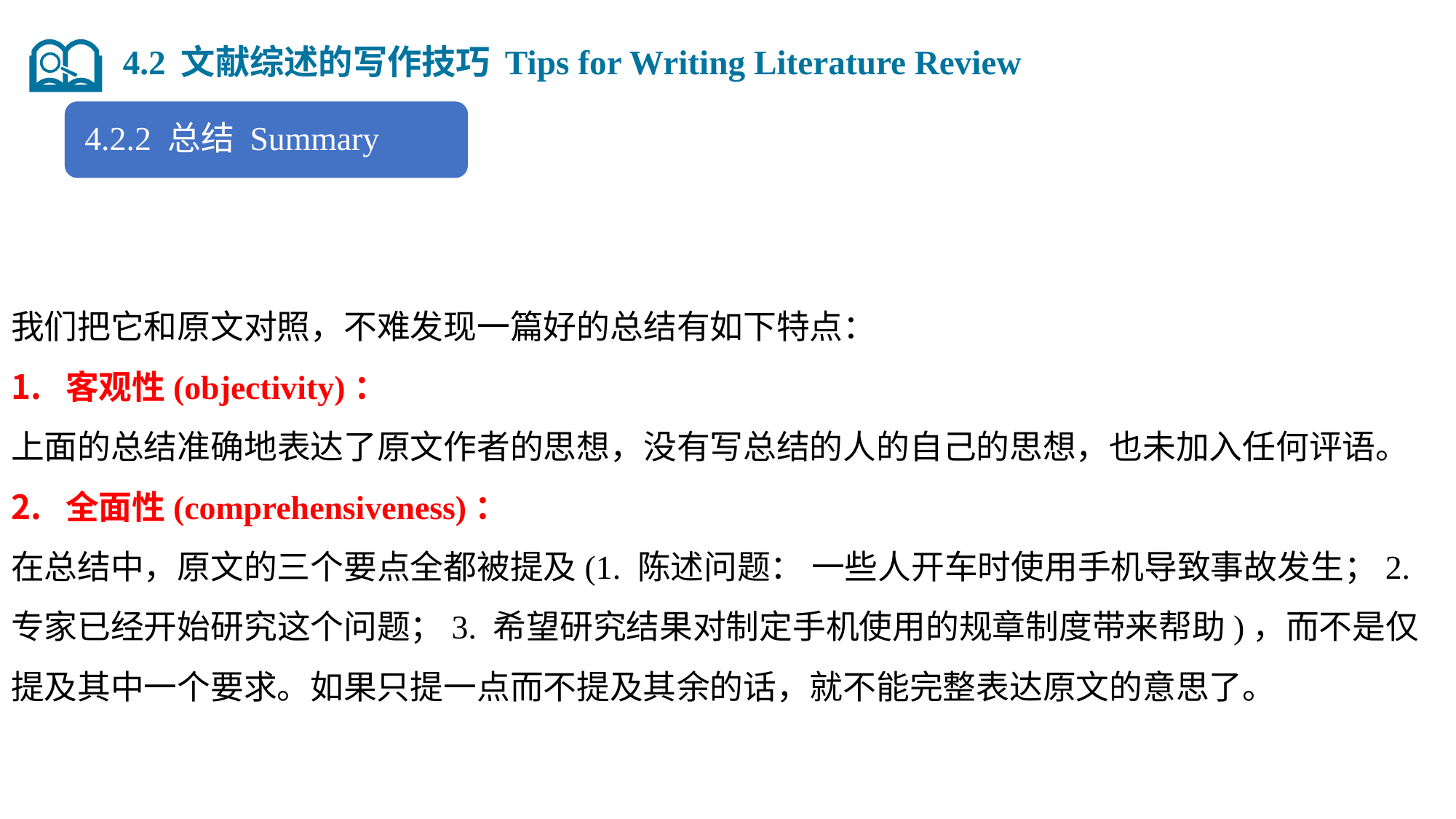

4.2 文献综述的写作技巧 Tips for Writing Literature Review
4.2.2 总结 Summary

我们把它和原文对照，不难发现一篇好的总结有如下特点：
客观性(objectivity)：
上面的总结准确地表达了原文作者的思想，没有写总结的人的自己的思想，也未加入任何评语。
全面性(comprehensiveness)：
在总结中，原文的三个要点全都被提及(1. 陈述问题： 一些人开车时使用手机导致事故发生；2. 专家已经开始研究这个问题；3. 希望研究结果对制定手机使用的规章制度带来帮助)，而不是仅提及其中一个要求。如果只提一点而不提及其余的话，就不能完整表达原文的意思了。